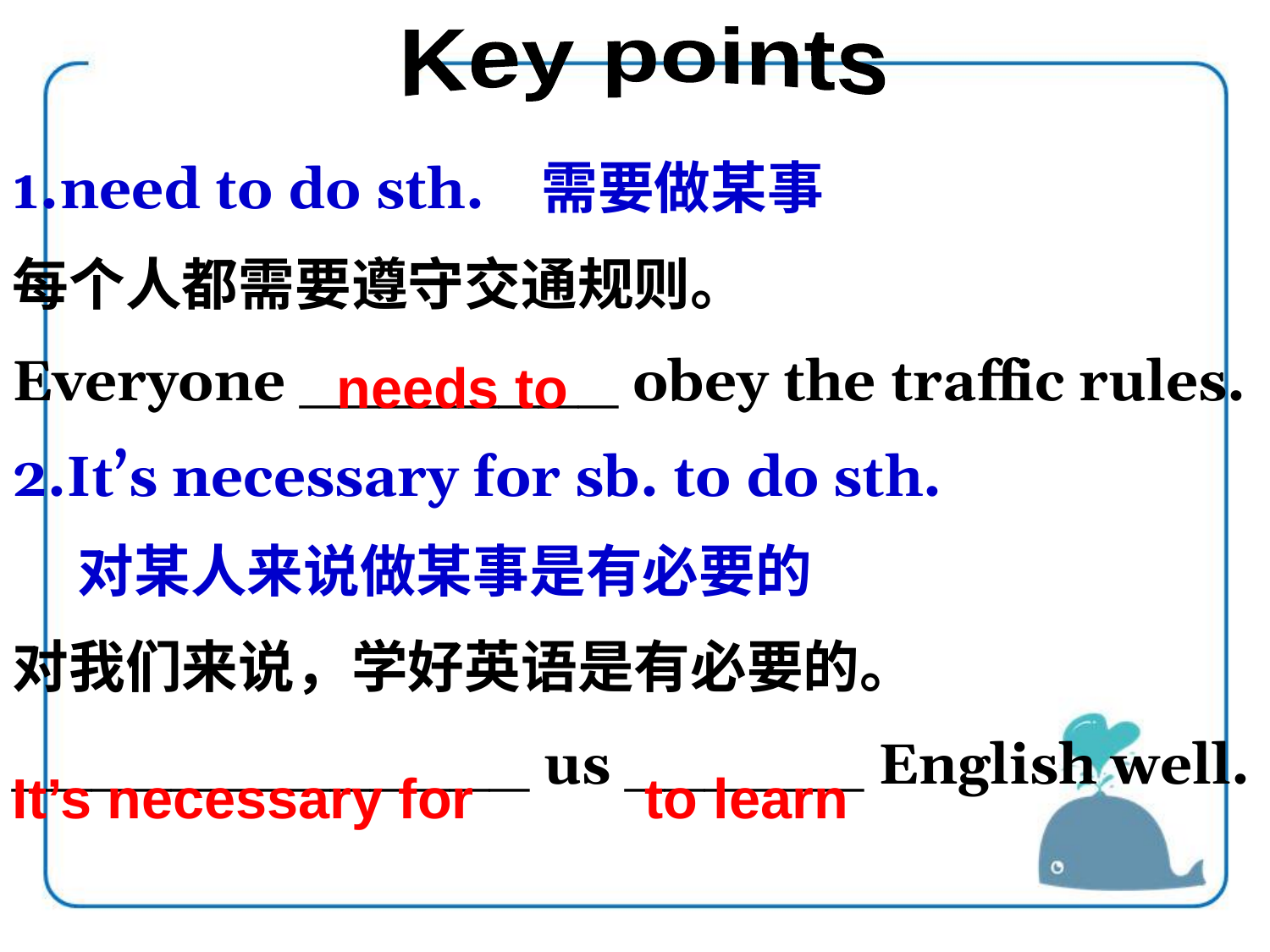

Key points
need to do sth.   需要做某事
每个人都需要遵守交通规则。
Everyone ________ obey the traffic rules.
2.It’s necessary for sb. to do sth.
    对某人来说做某事是有必要的
对我们来说，学好英语是有必要的。
_____________ us ______ English well.
needs to
It’s necessary for
 to learn